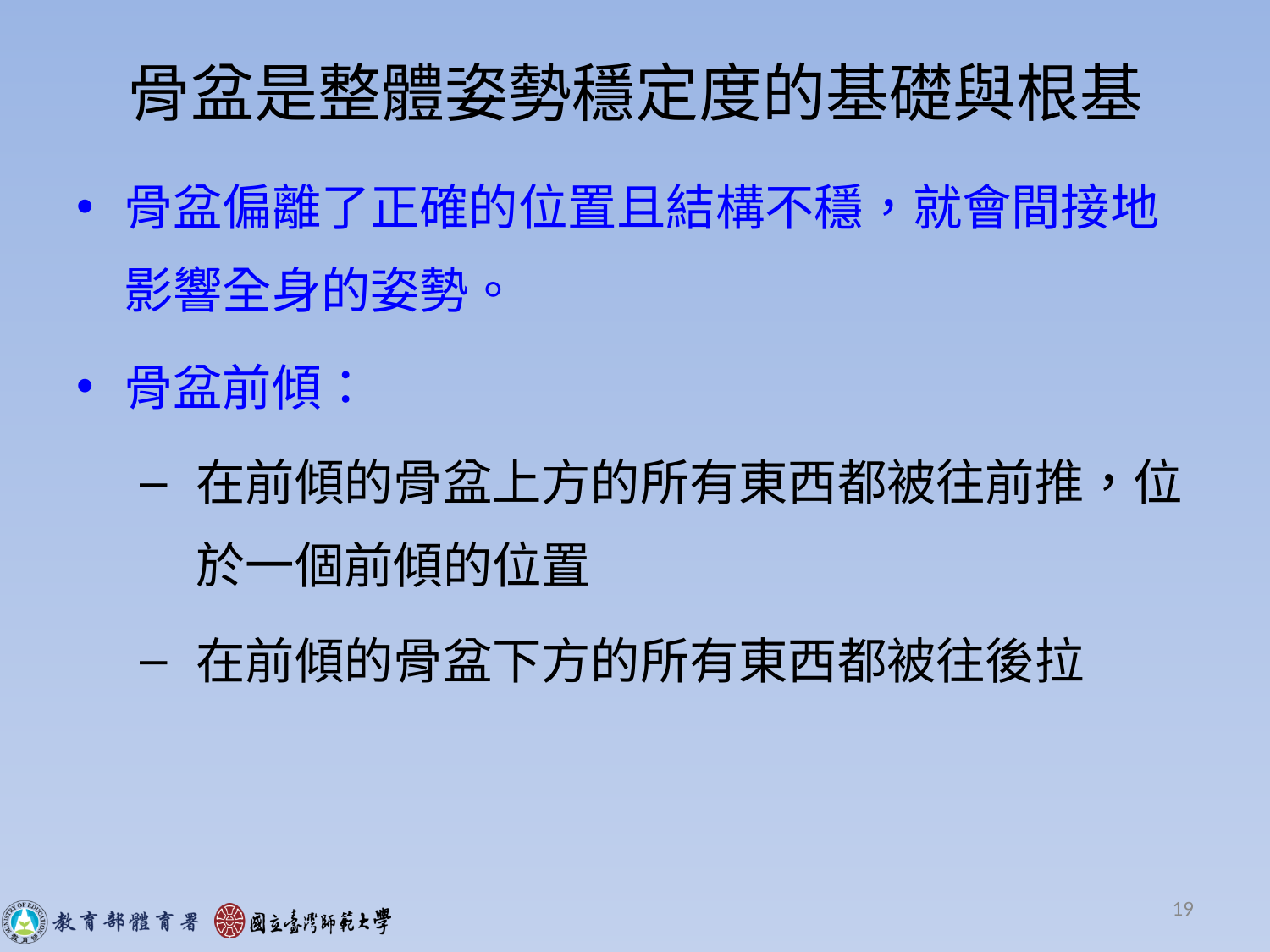

# 骨盆是整體姿勢穩定度的基礎與根基
骨盆偏離了正確的位置且結構不穩，就會間接地影響全身的姿勢。
骨盆前傾：
在前傾的骨盆上方的所有東西都被往前推，位於一個前傾的位置
在前傾的骨盆下方的所有東西都被往後拉
19